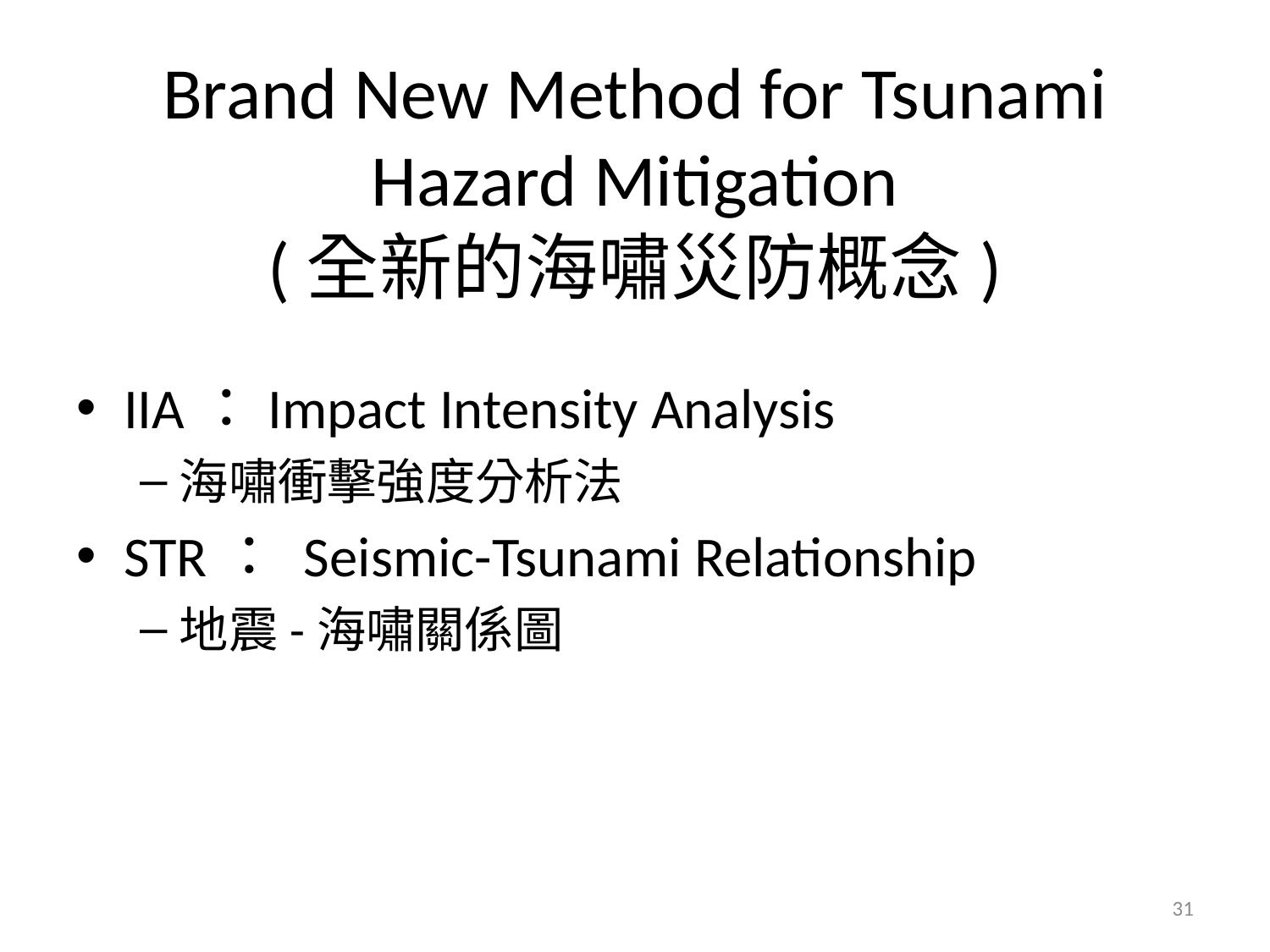

# Brand New Method for Tsunami Hazard Mitigation (全新的海嘯災防概念)
IIA：Impact Intensity Analysis
海嘯衝擊強度分析法
STR： Seismic-Tsunami Relationship
地震-海嘯關係圖
31